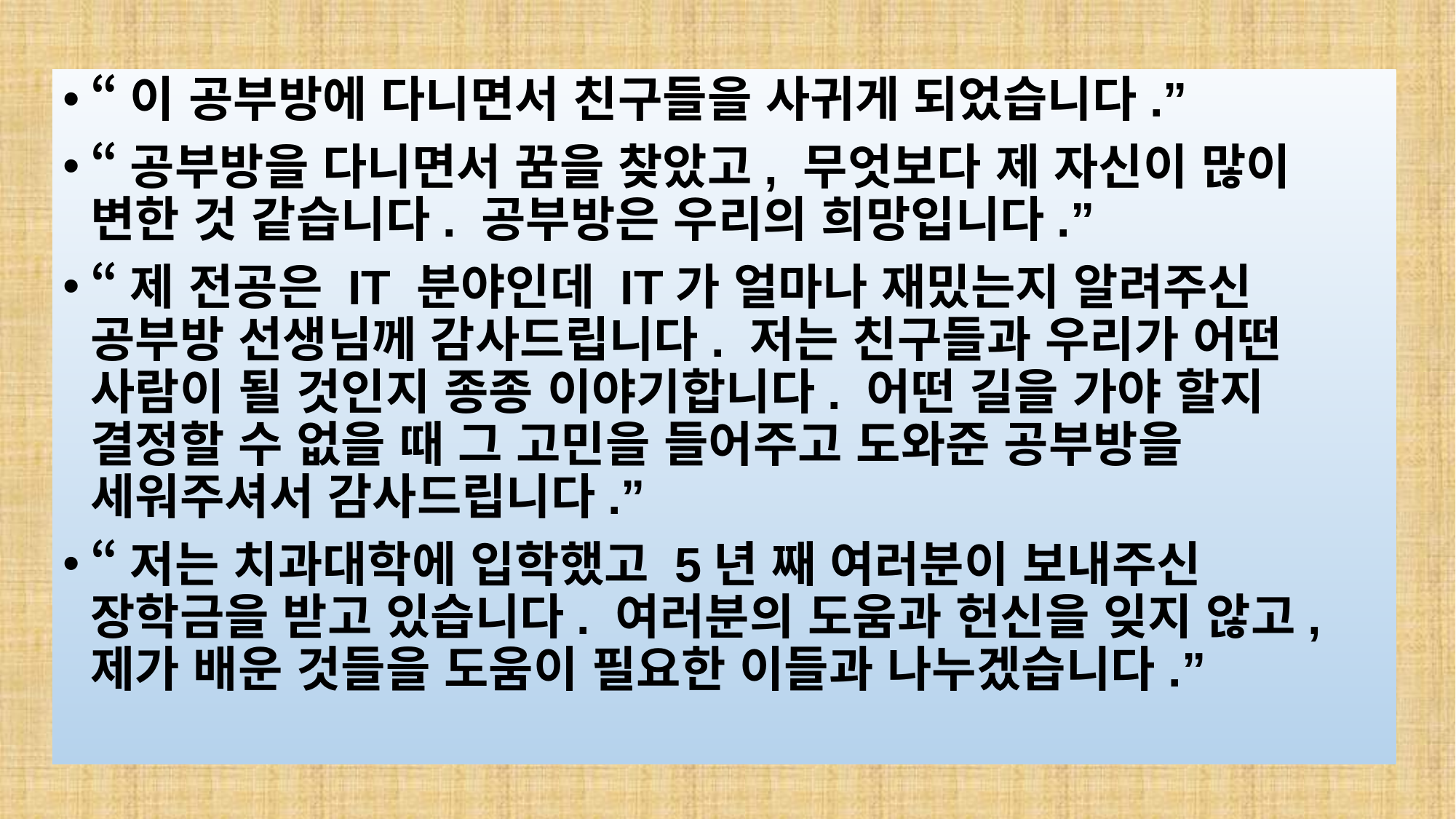

“이 공부방에 다니면서 친구들을 사귀게 되었습니다.”
“공부방을 다니면서 꿈을 찾았고, 무엇보다 제 자신이 많이 변한 것 같습니다. 공부방은 우리의 희망입니다.”
“제 전공은 IT 분야인데 IT가 얼마나 재밌는지 알려주신 공부방 선생님께 감사드립니다. 저는 친구들과 우리가 어떤 사람이 될 것인지 종종 이야기합니다. 어떤 길을 가야 할지 결정할 수 없을 때 그 고민을 들어주고 도와준 공부방을 세워주셔서 감사드립니다.”
“저는 치과대학에 입학했고 5년 째 여러분이 보내주신 장학금을 받고 있습니다. 여러분의 도움과 헌신을 잊지 않고, 제가 배운 것들을 도움이 필요한 이들과 나누겠습니다.”